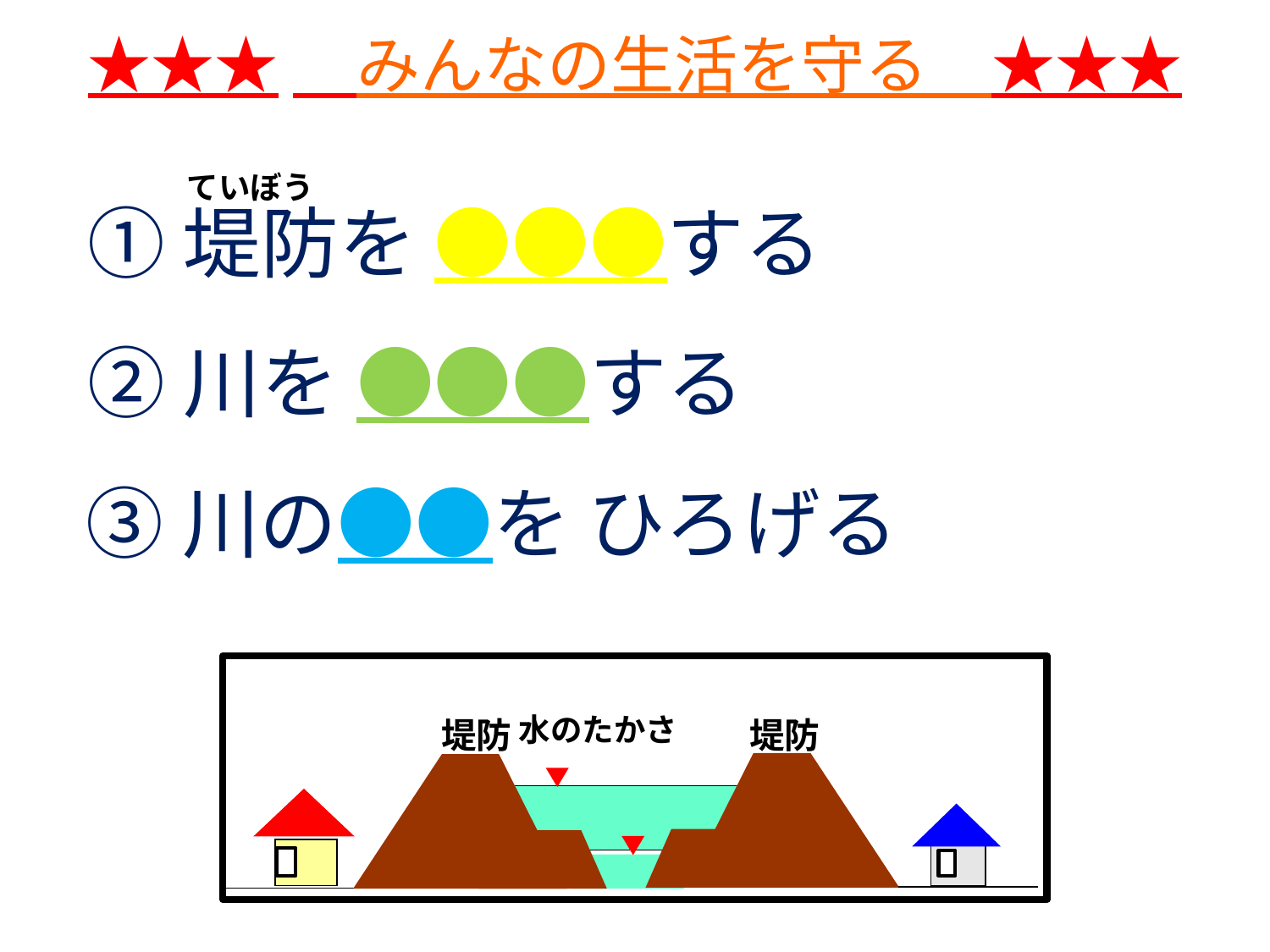

★★★　みんなの生活を守る　★★★
①堤防を ●●●する
ていぼう
②川を ●●●する
③川の●●を ひろげる

水のたかさ
堤防
堤防